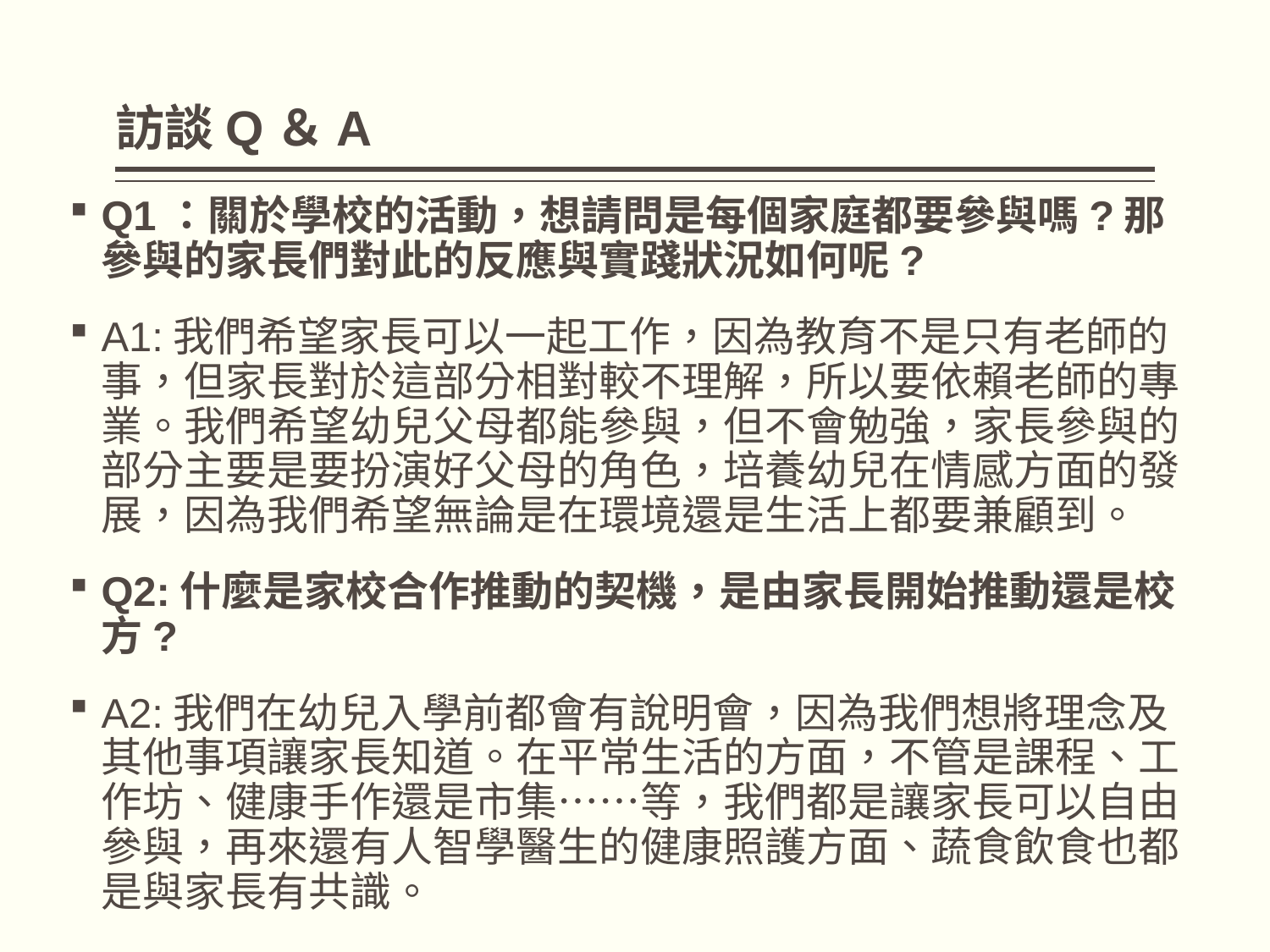

# 訪談Q＆A
Q1：關於學校的活動，想請問是每個家庭都要參與嗎?那參與的家長們對此的反應與實踐狀況如何呢?
A1:我們希望家長可以一起工作，因為教育不是只有老師的事，但家長對於這部分相對較不理解，所以要依賴老師的專業。我們希望幼兒父母都能參與，但不會勉強，家長參與的部分主要是要扮演好父母的角色，培養幼兒在情感方面的發展，因為我們希望無論是在環境還是生活上都要兼顧到。
Q2:什麼是家校合作推動的契機，是由家長開始推動還是校方?
A2:我們在幼兒入學前都會有說明會，因為我們想將理念及其他事項讓家長知道。在平常生活的方面，不管是課程、工作坊、健康手作還是市集……等，我們都是讓家長可以自由參與，再來還有人智學醫生的健康照護方面、蔬食飲食也都是與家長有共識。